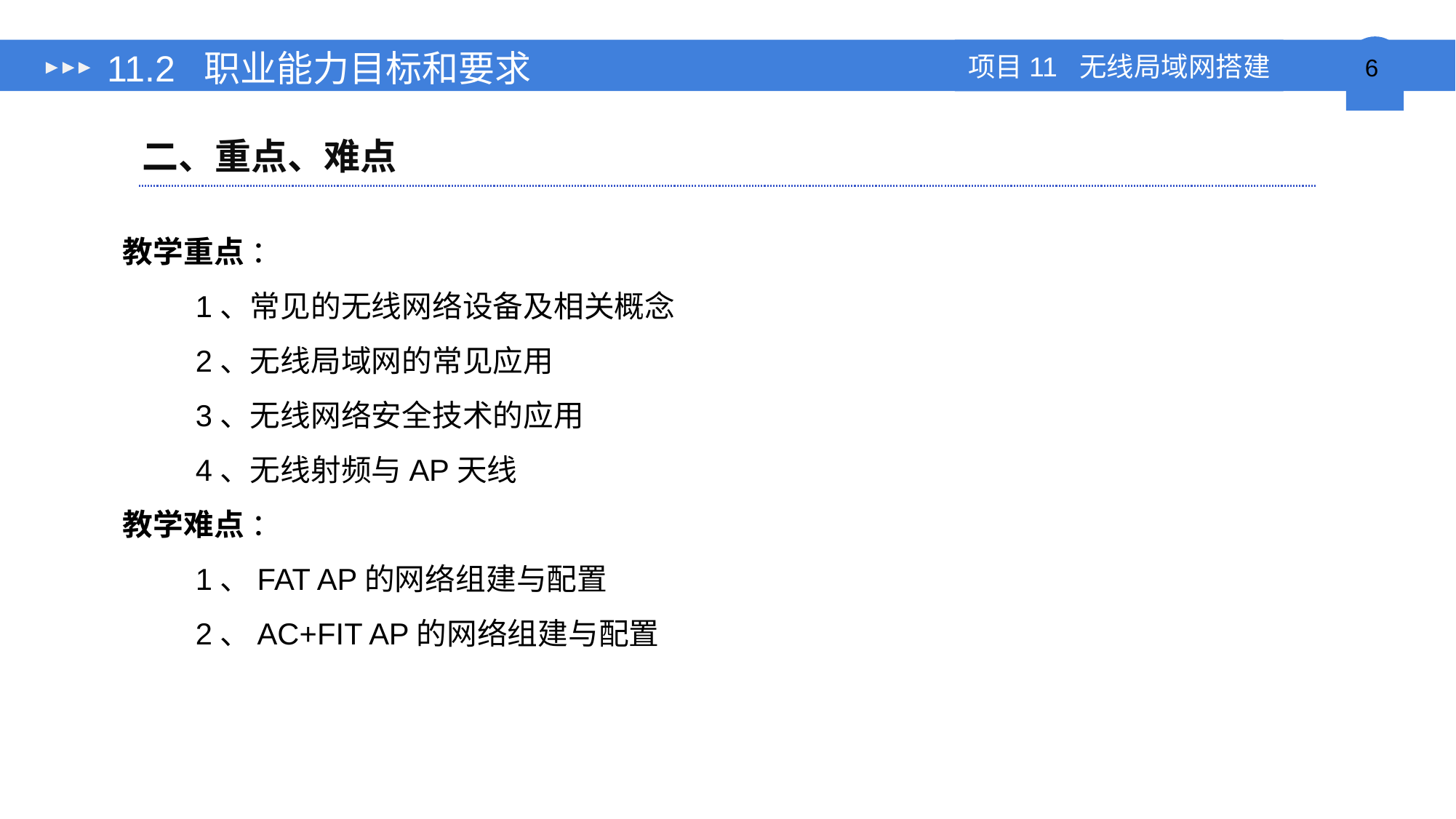

# 11.2  职业能力目标和要求
二、重点、难点

教学重点 ：
1、常见的无线网络设备及相关概念
2、无线局域网的常见应用
3、无线网络安全技术的应用
4、无线射频与AP天线
教学难点 ：
1、FAT AP的网络组建与配置
2、AC+FIT AP的网络组建与配置